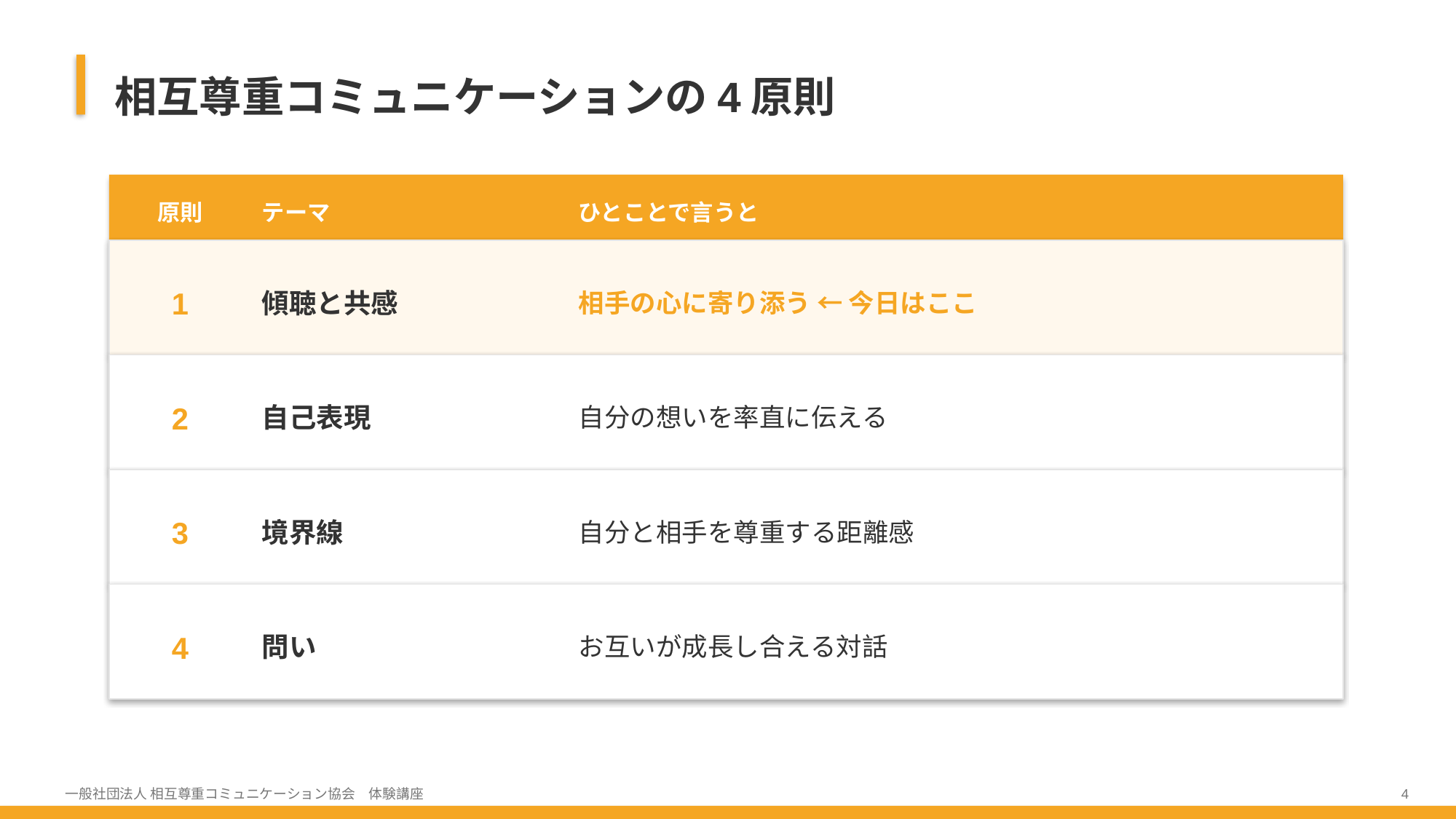

相互尊重コミュニケーションの4原則

原則
テーマ
ひとことで言うと

1
傾聴と共感
相手の心に寄り添う ← 今日はここ

2
自己表現
自分の想いを率直に伝える

3
境界線
自分と相手を尊重する距離感

4
問い
お互いが成長し合える対話
一般社団法人 相互尊重コミュニケーション協会　体験講座
4